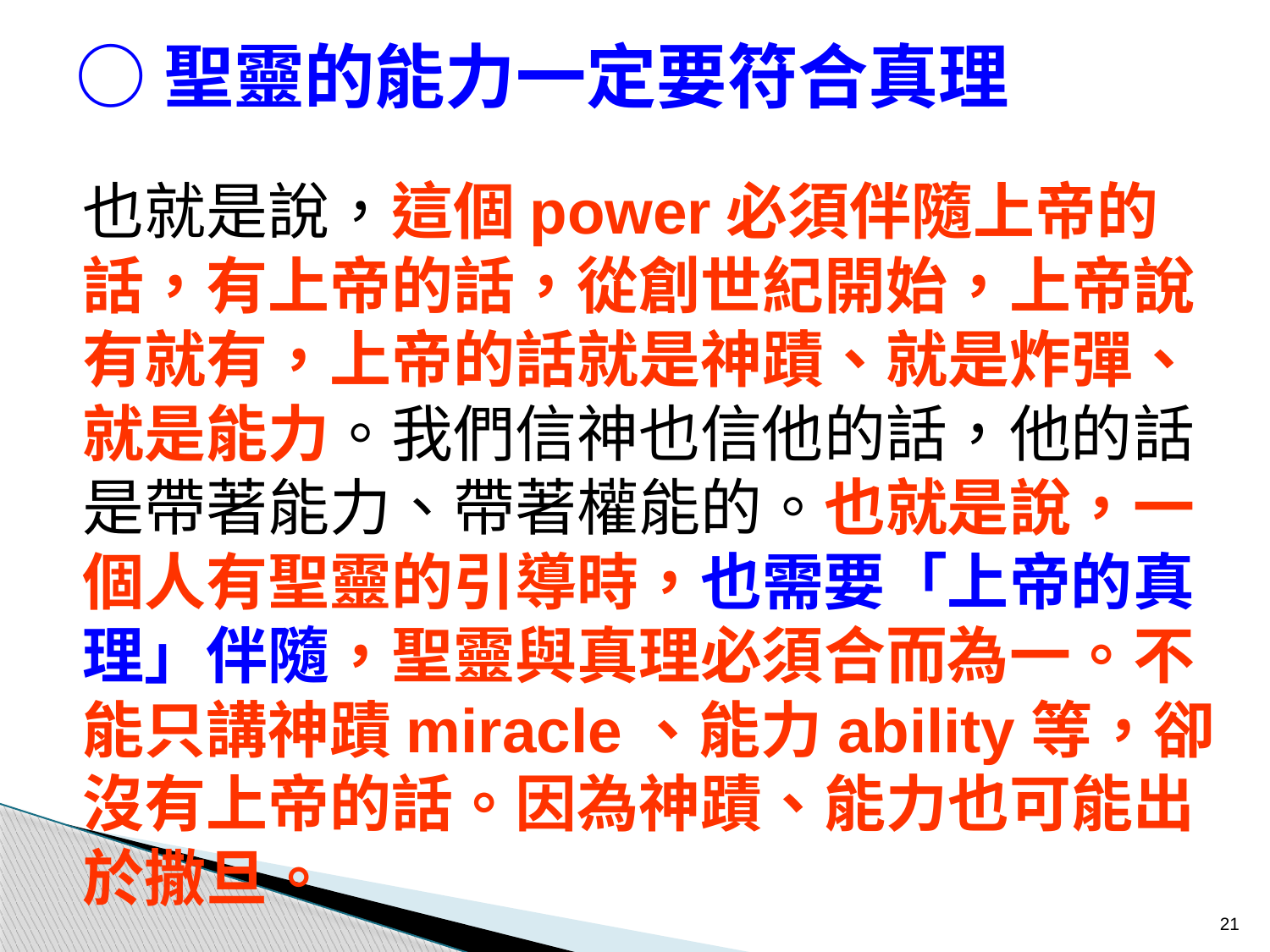

○聖靈的能力一定要符合真理
也就是說，這個power必須伴隨上帝的話，有上帝的話，從創世紀開始，上帝說有就有，上帝的話就是神蹟、就是炸彈、就是能力。我們信神也信他的話，他的話是帶著能力、帶著權能的。也就是說，一個人有聖靈的引導時，也需要「上帝的真理」伴隨，聖靈與真理必須合而為一。不能只講神蹟miracle、能力ability等，卻沒有上帝的話。因為神蹟、能力也可能出於撒旦。
21